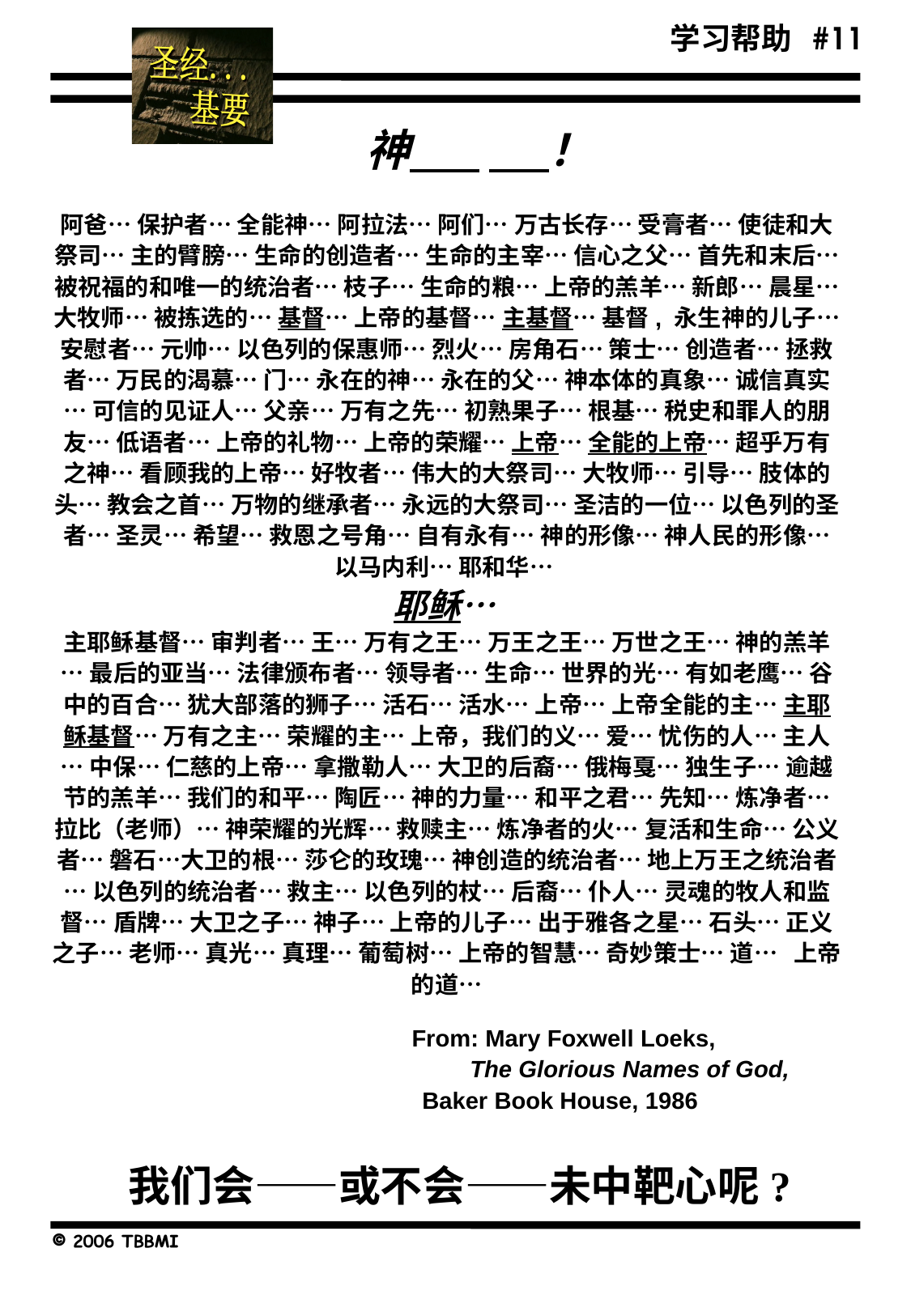

学习帮助  #11
     神              ！

阿爸… 保护者… 全能神… 阿拉法… 阿们… 万古长存… 受膏者… 使徒和大祭司… 主的臂膀… 生命的创造者… 生命的主宰… 信心之父… 首先和末后… 被祝福的和唯一的统治者… 枝子… 生命的粮… 上帝的羔羊… 新郎… 晨星… 大牧师… 被拣选的… 基督… 上帝的基督… 主基督… 基督, 永生神的儿子… 安慰者… 元帅… 以色列的保惠师… 烈火… 房角石… 策士… 创造者… 拯救者… 万民的渴慕… 门… 永在的神… 永在的父… 神本体的真象… 诚信真实… 可信的见证人… 父亲… 万有之先… 初熟果子… 根基… 税史和罪人的朋友… 低语者… 上帝的礼物… 上帝的荣耀… 上帝… 全能的上帝… 超乎万有之神… 看顾我的上帝… 好牧者… 伟大的大祭司… 大牧师… 引导… 肢体的头… 教会之首… 万物的继承者… 永远的大祭司… 圣洁的一位… 以色列的圣者… 圣灵… 希望… 救恩之号角… 自有永有… 神的形像… 神人民的形像… 以马内利… 耶和华…
耶稣…
主耶稣基督… 审判者… 王… 万有之王… 万王之王… 万世之王… 神的羔羊… 最后的亚当… 法律颁布者… 领导者… 生命… 世界的光… 有如老鹰… 谷中的百合… 犹大部落的狮子… 活石… 活水… 上帝… 上帝全能的主… 主耶稣基督… 万有之主… 荣耀的主… 上帝，我们的义… 爱… 忧伤的人… 主人… 中保… 仁慈的上帝… 拿撒勒人… 大卫的后裔… 俄梅戛… 独生子… 逾越节的羔羊… 我们的和平… 陶匠… 神的力量… 和平之君… 先知… 炼净者… 拉比（老师）… 神荣耀的光辉… 救赎主… 炼净者的火… 复活和生命… 公义者… 磐石…大卫的根… 莎仑的玫瑰… 神创造的统治者… 地上万王之统治者… 以色列的统治者… 救主… 以色列的杖… 后裔… 仆人… 灵魂的牧人和监督… 盾牌… 大卫之子… 神子… 上帝的儿子… 出于雅各之星… 石头… 正义之子… 老师… 真光… 真理… 葡萄树… 上帝的智慧… 奇妙策士… 道…   上帝的道…

                                     From: Mary Foxwell Loeks,
			        The Glorious Names of God,     		                   Baker Book House, 1986
我们会——或不会——未中靶心呢?